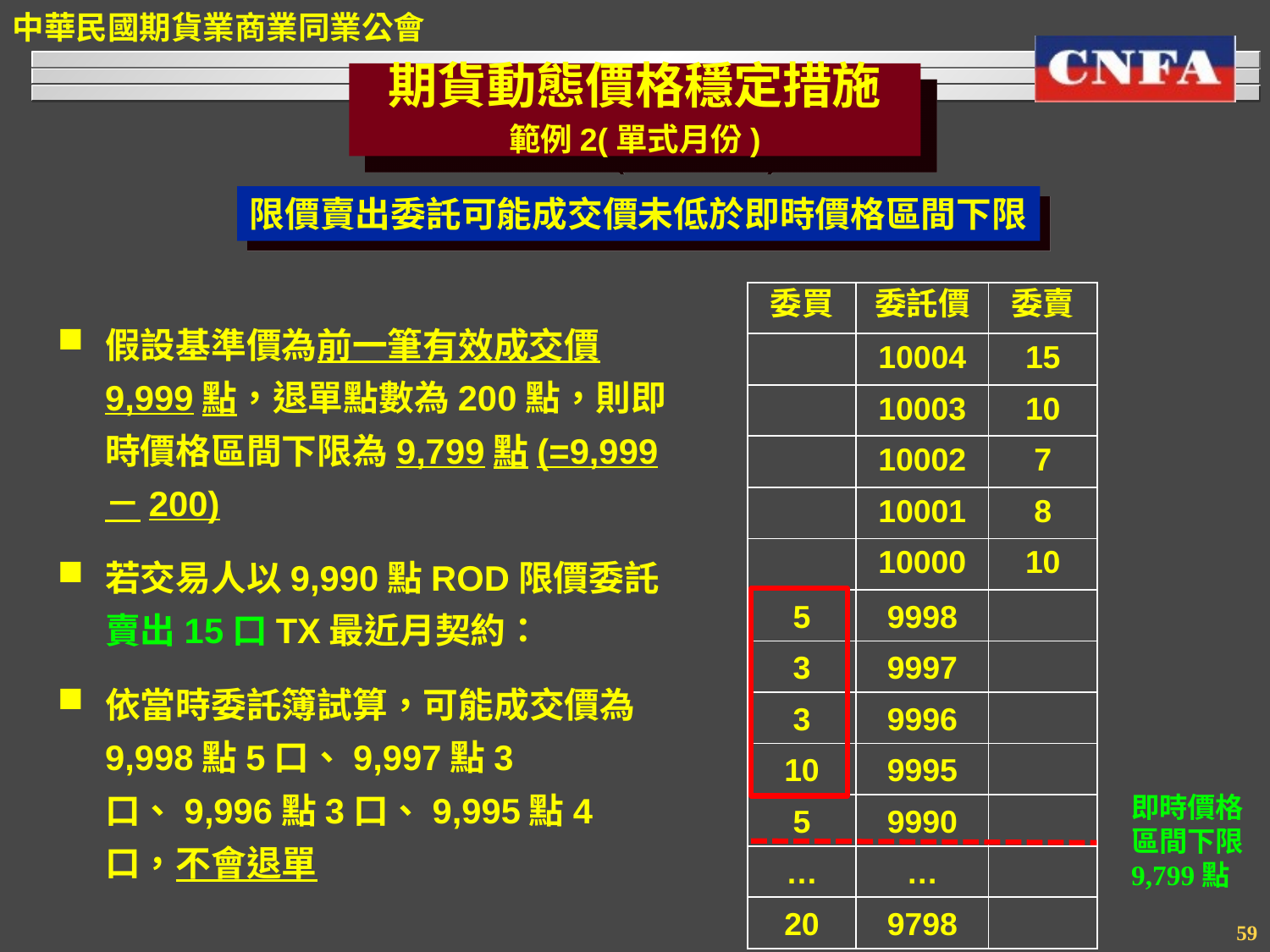

期貨動態價格穩定措施
範例2(單式月份)
限價賣出委託可能成交價未低於即時價格區間下限
| 委買 | 委託價 | 委賣 |
| --- | --- | --- |
|  | 10004 | 15 |
|  | 10003 | 10 |
|  | 10002 | 7 |
|  | 10001 | 8 |
|  | 10000 | 10 |
| 5 | 9998 |  |
| 3 | 9997 |  |
| 3 | 9996 |  |
| 10 | 9995 |  |
| 5 | 9990 |  |
| … | … |  |
| 20 | 9798 |  |
假設基準價為前一筆有效成交價9,999點，退單點數為200點，則即時價格區間下限為9,799點(=9,999－200)
若交易人以9,990點ROD限價委託賣出15口TX最近月契約：
依當時委託簿試算，可能成交價為9,998點5口、9,997點3口、9,996點3口、9,995點4口，不會退單

即時價格
區間下限
9,799點